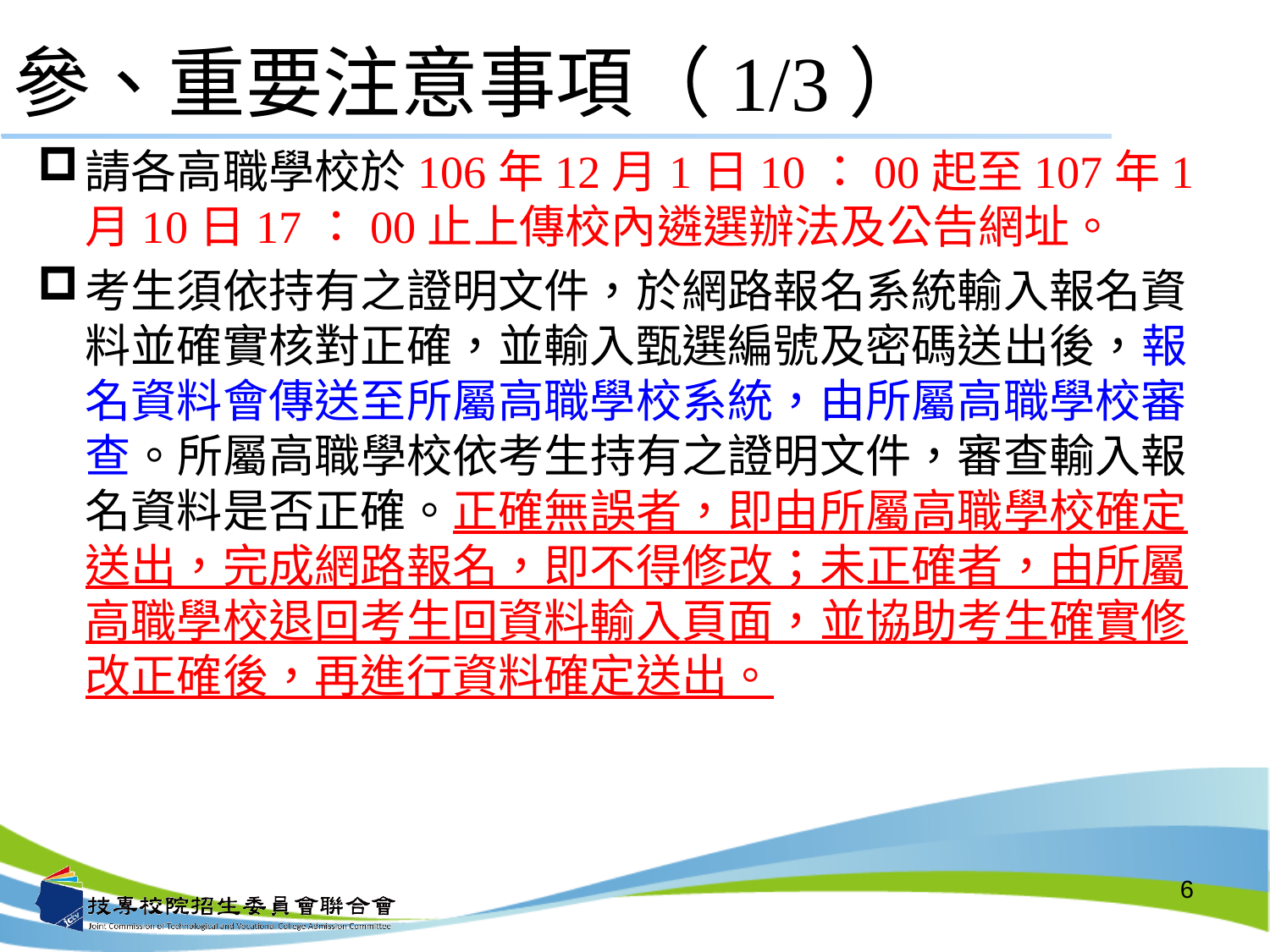

# 參、重要注意事項（1/3）
請各高職學校於106年12月1日10：00起至107年1月10日17：00止上傳校內遴選辦法及公告網址。
考生須依持有之證明文件，於網路報名系統輸入報名資料並確實核對正確，並輸入甄選編號及密碼送出後，報名資料會傳送至所屬高職學校系統，由所屬高職學校審查。所屬高職學校依考生持有之證明文件，審查輸入報名資料是否正確。正確無誤者，即由所屬高職學校確定送出，完成網路報名，即不得修改；未正確者，由所屬高職學校退回考生回資料輸入頁面，並協助考生確實修改正確後，再進行資料確定送出。

6